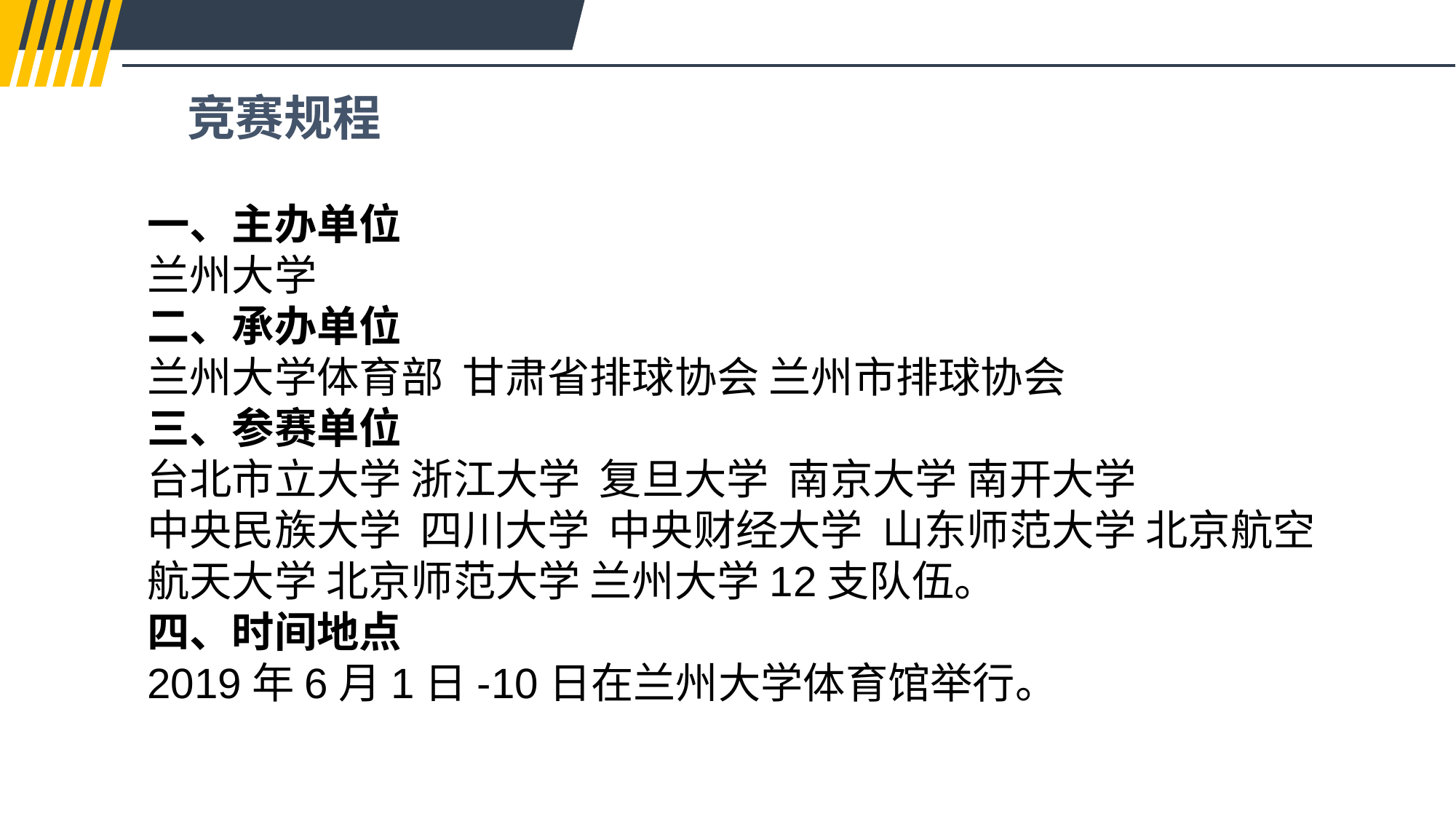

竞赛规程
一、主办单位
兰州大学
二、承办单位
兰州大学体育部  甘肃省排球协会 兰州市排球协会
三、参赛单位
台北市立大学 浙江大学  复旦大学  南京大学 南开大学
中央民族大学  四川大学  中央财经大学  山东师范大学 北京航空航天大学 北京师范大学 兰州大学12支队伍。
四、时间地点
2019年6月1日-10日在兰州大学体育馆举行。